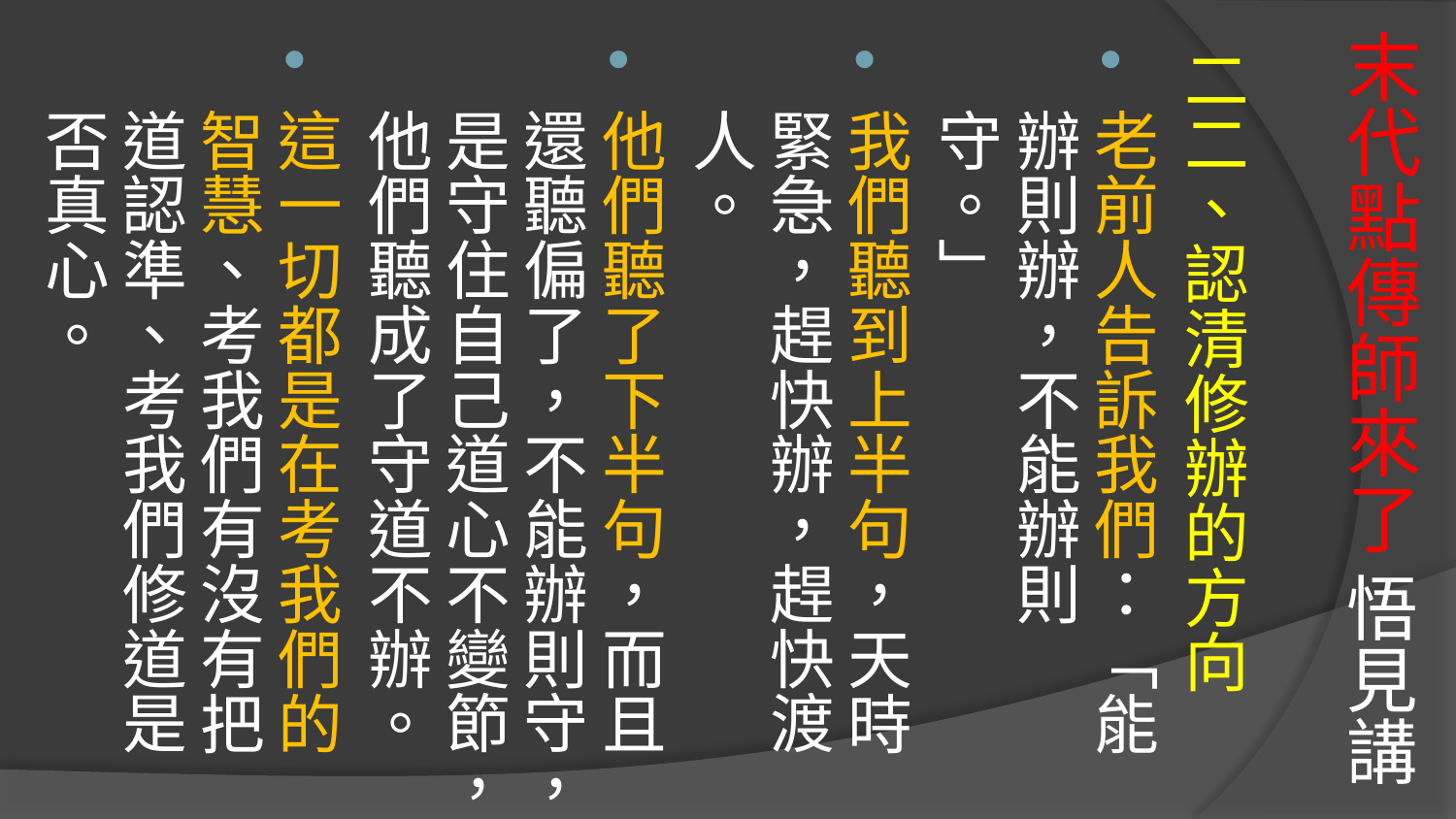

# 末代點傳師來了 悟見講
二二、認清修辦的方向
老前人告訴我們：「能辦則辦，不能辦則守。」
我們聽到上半句，天時緊急，趕快辦，趕快渡人。
他們聽了下半句，而且還聽偏了，不能辦則守，是守住自己道心不變節，他們聽成了守道不辦。
這一切都是在考我們的智慧、考我們有沒有把道認準、考我們修道是否真心。